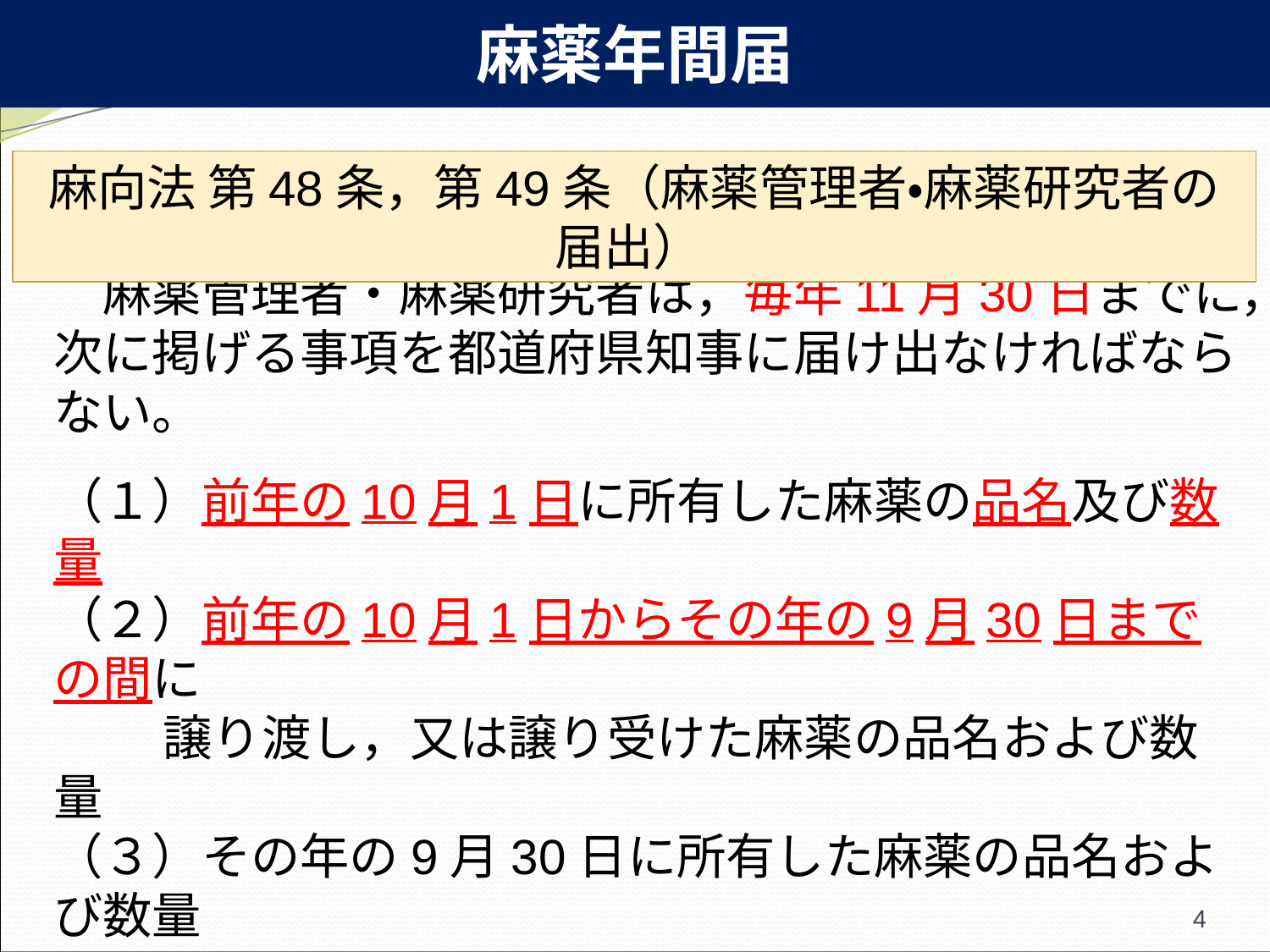

麻薬年間届
麻向法 第48条，第49条（麻薬管理者・麻薬研究者の届出）
　麻薬管理者・麻薬研究者は，毎年11月30日までに，次に掲げる事項を都道府県知事に届け出なければならない。

（１）前年の10月1日に所有した麻薬の品名及び数量
（２）前年の10月1日からその年の9月30日までの間に
　　 譲り渡し，又は譲り受けた麻薬の品名および数量
（３）その年の9月30日に所有した麻薬の品名および数量

　麻薬施用者が１名で，麻薬管理者がいない麻薬業務所は，麻薬施用者が届け出を行ってください。
4